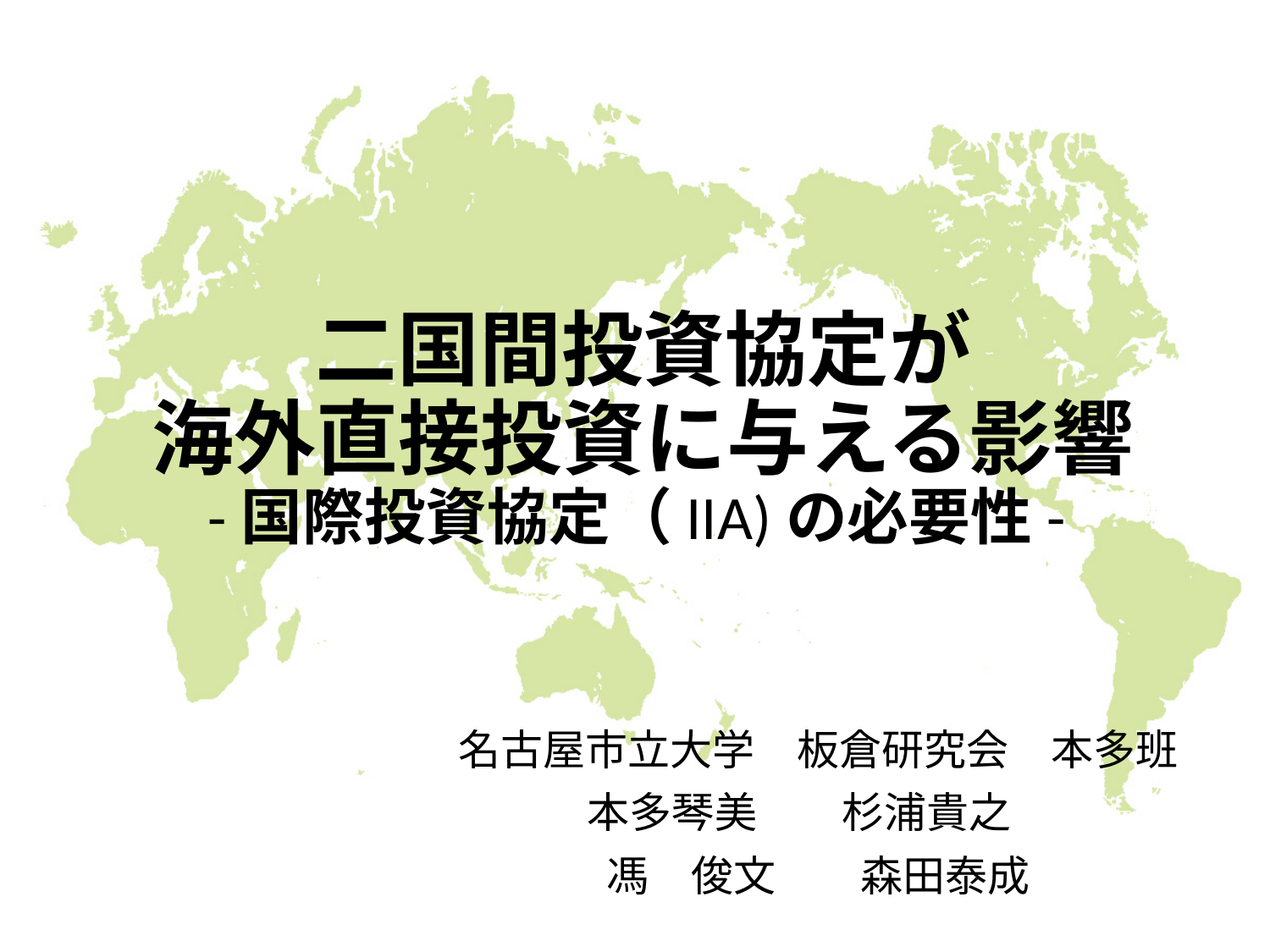

# 二国間投資協定が 海外直接投資に与える影響 -国際投資協定（IIA)の必要性-
名古屋市立大学　板倉研究会　本多班
本多琴美　　杉浦貴之
馮　俊文　　森田泰成